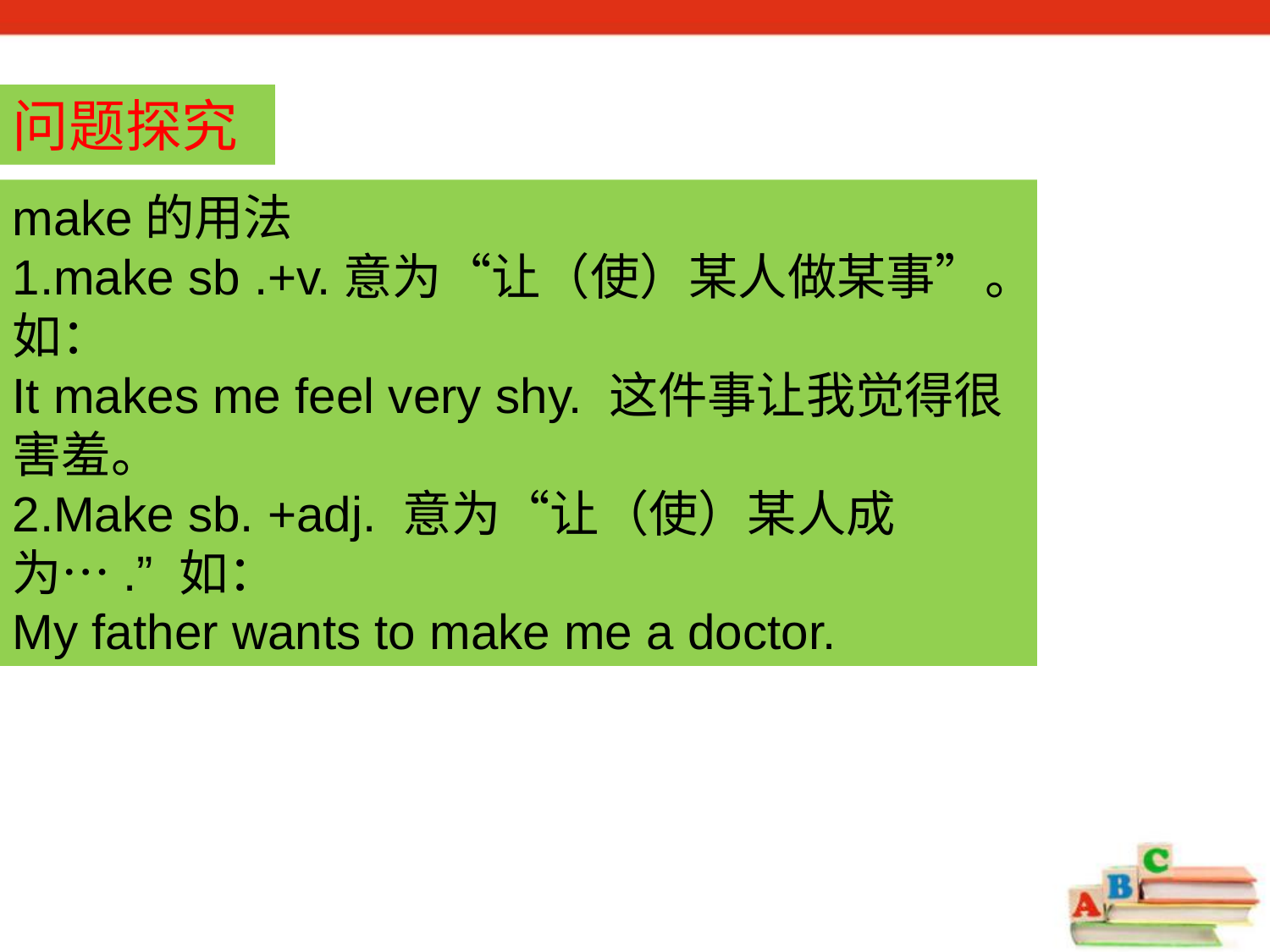

问题探究
make的用法
1.make sb .+v.意为“让（使）某人做某事”。如：
It makes me feel very shy. 这件事让我觉得很害羞。
2.Make sb. +adj. 意为“让（使）某人成为….” 如：
My father wants to make me a doctor.